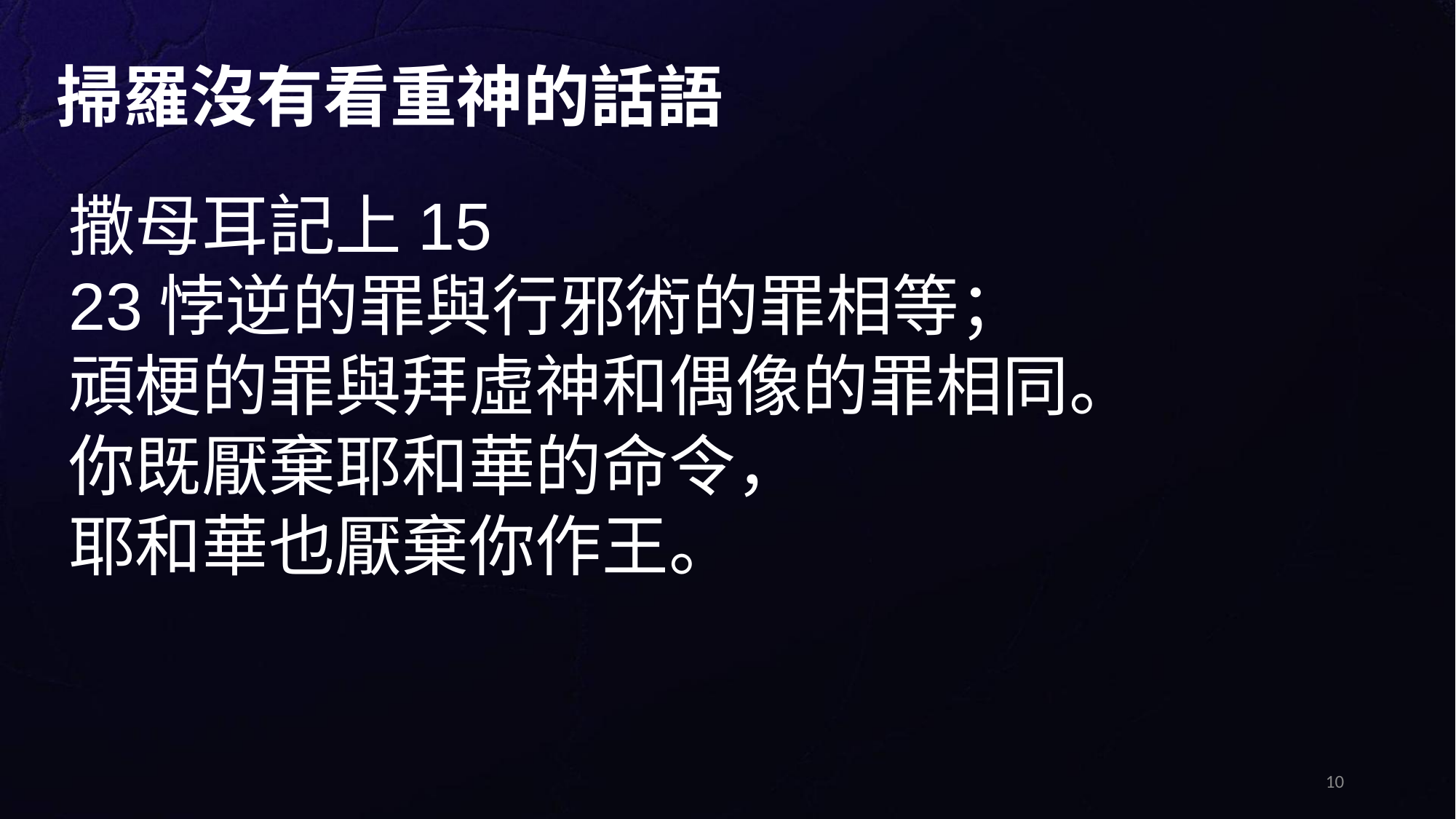

掃羅沒有看重神的話語
撒母耳記上15
23悖逆的罪與行邪術的罪相等；
頑梗的罪與拜虛神和偶像的罪相同。
你既厭棄耶和華的命令，
耶和華也厭棄你作王。
10